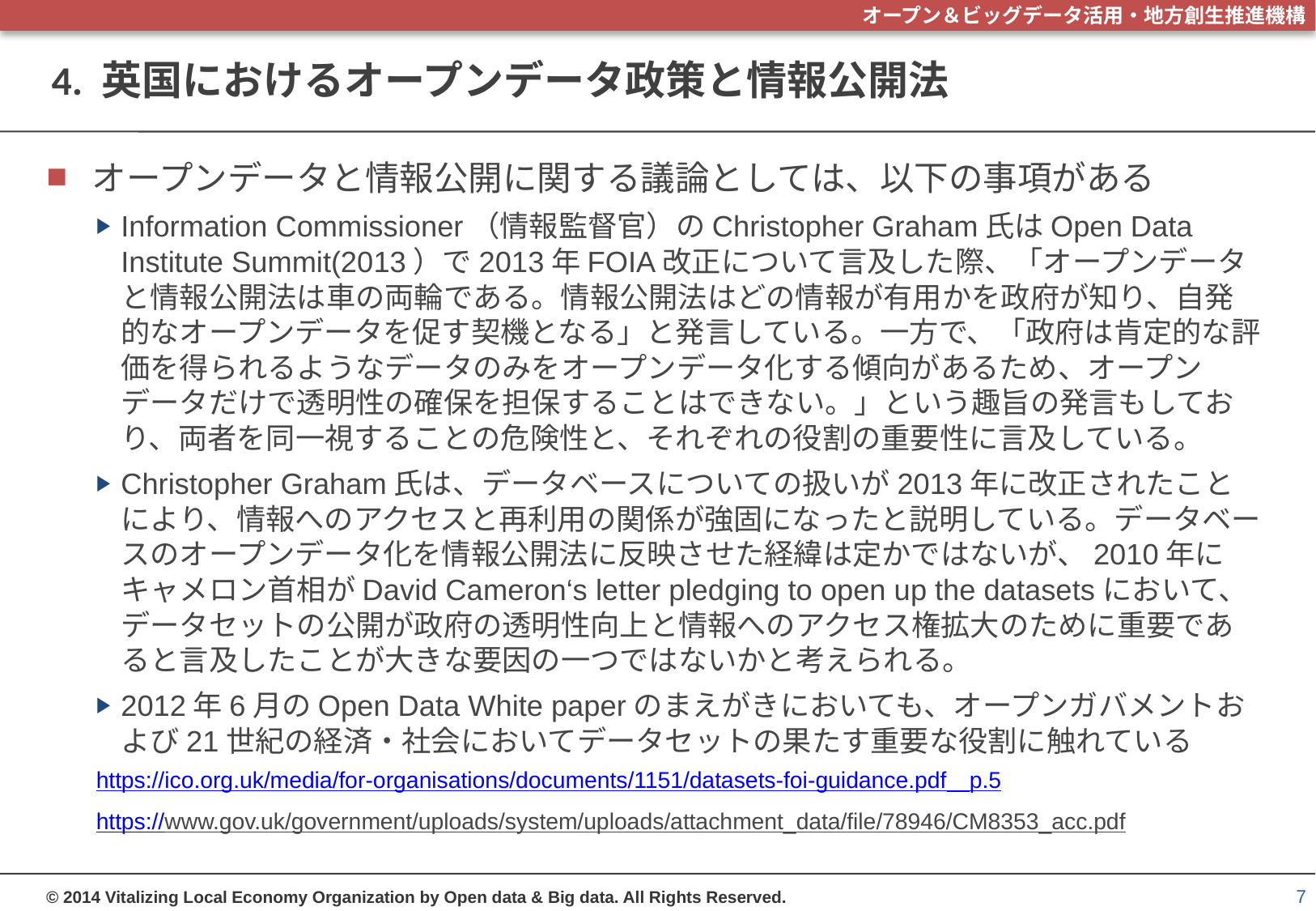

# 4. 英国におけるオープンデータ政策と情報公開法
オープンデータと情報公開に関する議論としては、以下の事項がある
Information Commissioner（情報監督官）のChristopher Graham氏はOpen Data Institute Summit(2013）で2013年FOIA改正について言及した際、「オープンデータと情報公開法は車の両輪である。情報公開法はどの情報が有用かを政府が知り、自発的なオープンデータを促す契機となる」と発言している。一方で、「政府は肯定的な評価を得られるようなデータのみをオープンデータ化する傾向があるため、オープンデータだけで透明性の確保を担保することはできない。」という趣旨の発言もしており、両者を同一視することの危険性と、それぞれの役割の重要性に言及している。
Christopher Graham氏は、データベースについての扱いが2013年に改正されたことにより、情報へのアクセスと再利用の関係が強固になったと説明している。データベースのオープンデータ化を情報公開法に反映させた経緯は定かではないが、2010年にキャメロン首相がDavid Cameron‘s letter pledging to open up the datasetsにおいて、データセットの公開が政府の透明性向上と情報へのアクセス権拡大のために重要であると言及したことが大きな要因の一つではないかと考えられる。
2012年6月のOpen Data White paperのまえがきにおいても、オープンガバメントおよび21世紀の経済・社会においてデータセットの果たす重要な役割に触れている
https://ico.org.uk/media/for-organisations/documents/1151/datasets-foi-guidance.pdf　p.5
https://www.gov.uk/government/uploads/system/uploads/attachment_data/file/78946/CM8353_acc.pdf

7